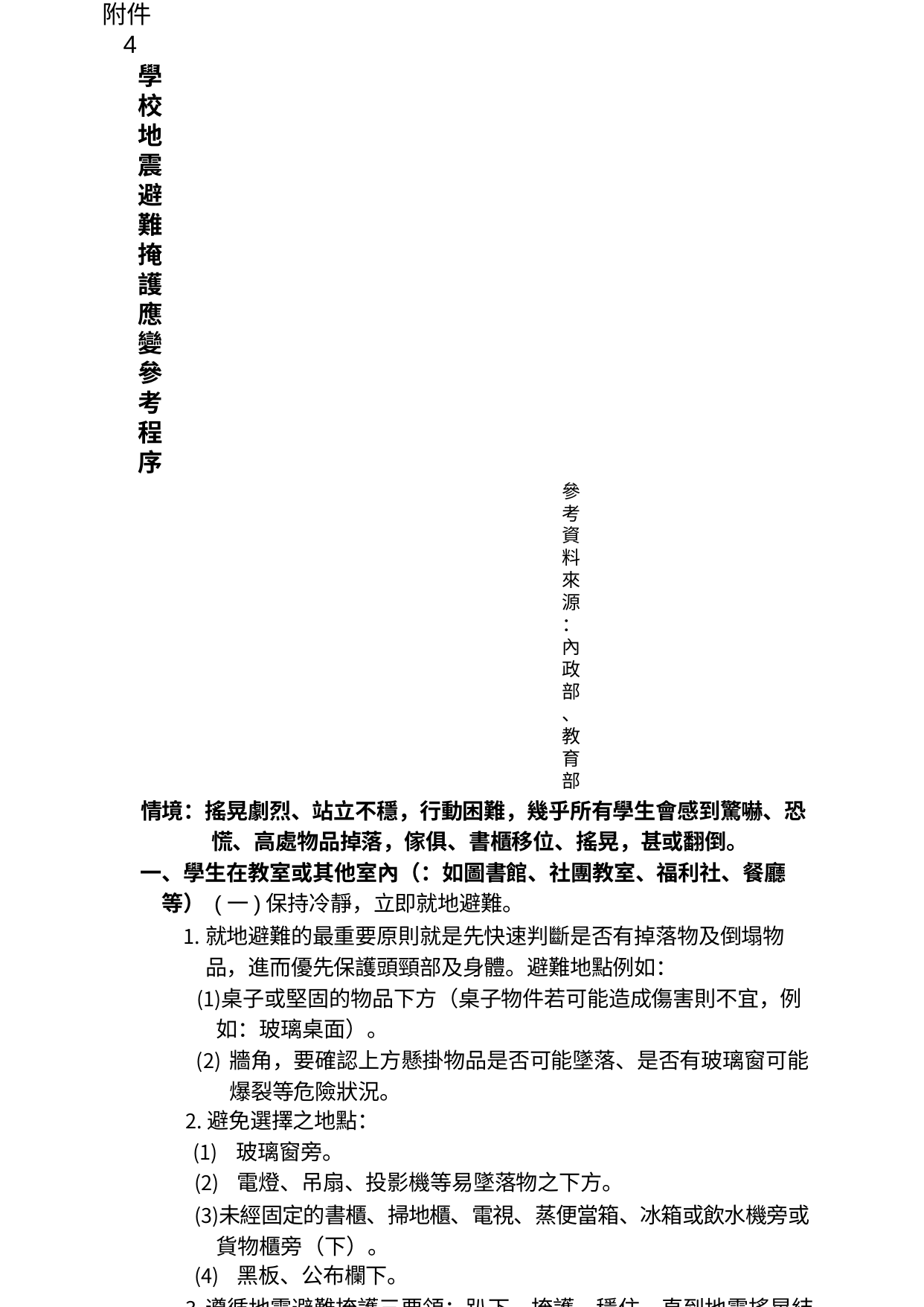

附件4
學校地震避難掩護應變參考程序
參考資料來源：內政部、教育部
情境：搖晃劇烈、站立不穩，行動困難，幾乎所有學生會感到驚嚇、恐慌、高處物品掉落，傢俱、書櫃移位、搖晃，甚或翻倒。
一、學生在教室或其他室內（：如圖書館、社團教室、福利社、餐廳等） (一)保持冷靜，立即就地避難。
就地避難的最重要原則就是先快速判斷是否有掉落物及倒塌物品，進而優先保護頭頸部及身體。避難地點例如：
桌子或堅固的物品下方（桌子物件若可能造成傷害則不宜，例如：玻璃桌面）。
牆角，要確認上方懸掛物品是否可能墜落、是否有玻璃窗可能爆裂等危險狀況。
避免選擇之地點：
玻璃窗旁。
電燈、吊扇、投影機等易墜落物之下方。
未經固定的書櫃、掃地櫃、電視、蒸便當箱、冰箱或飲水機旁或貨物櫃旁（下）。
黑板、公布欄下。
遵循地震避難掩護三要領：趴下、掩護、穩住，直到地震搖晃結束；若使用輪椅、助行器輔具者，應以鎖住、掩護、穩住，直到地震搖晃結束。
躲在桌下時，應盡可能趴下，壓低頭部，優先保護頭頸部，且雙手握住桌腳以桌子掩護，並穩住身體及桌子。到任何空間都要養
成習慣，快速瀏覽地震發生時可能的保護屏障，避免電燈、吊扇或天花板、水泥碎片等掉落造成傷害。
(二)地震稍歇時，應聽從師長指示，依平時規劃之疏散路線，快速疏散。注意事項如下：
應依規劃路線疏散。疏散時可用具備「緩衝」保護功能的物品保
護頭頸部(例如：較輕的書包、軟墊、墊板反折形成緩衝等)；若學生行走仍需要牽手或老師引導，則建議可用頭套或頭盔等輔助器材。